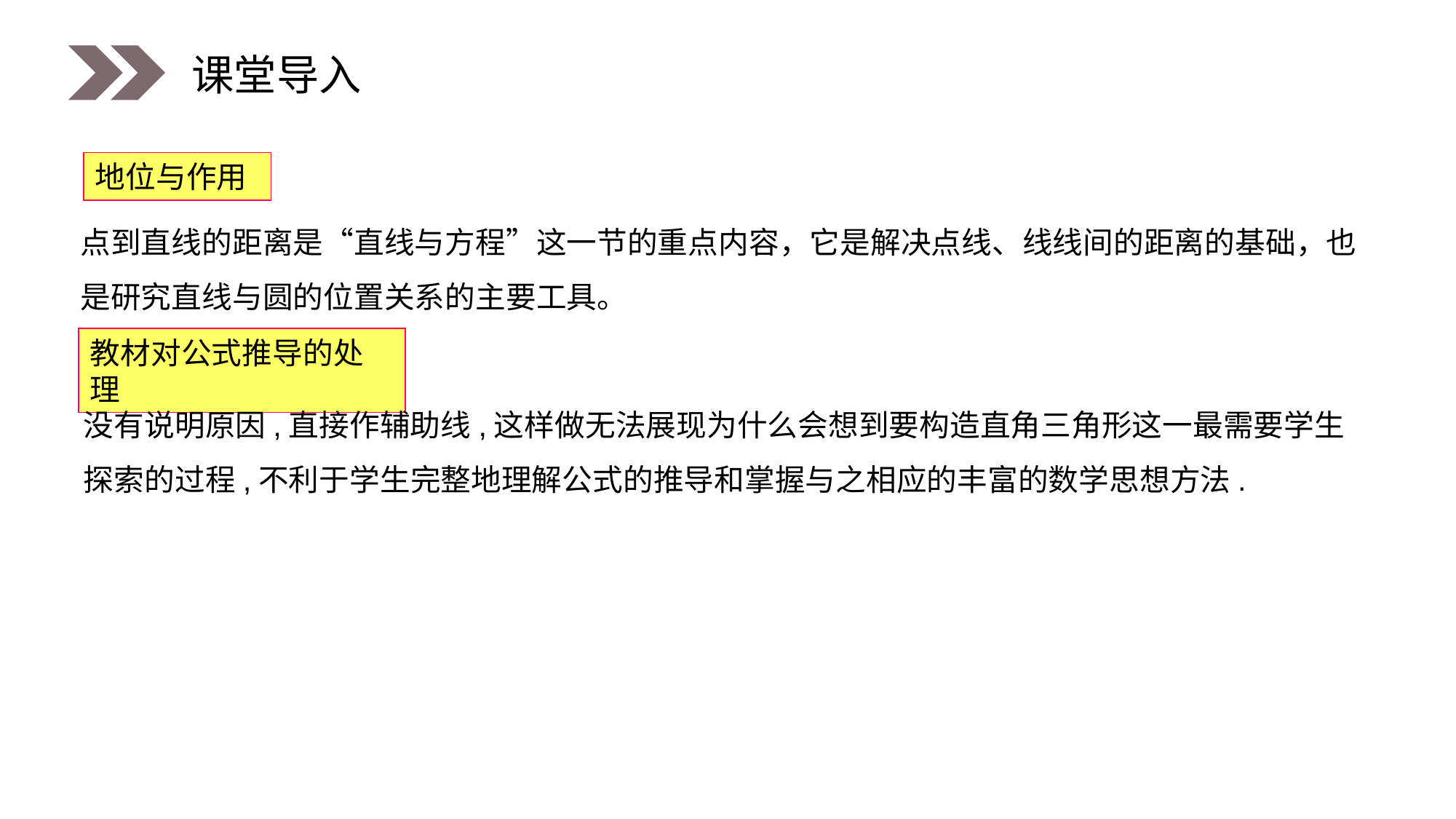

课堂导入
地位与作用
点到直线的距离是“直线与方程”这一节的重点内容，它是解决点线、线线间的距离的基础，也是研究直线与圆的位置关系的主要工具。
教材对公式推导的处理
没有说明原因,直接作辅助线,这样做无法展现为什么会想到要构造直角三角形这一最需要学生探索的过程,不利于学生完整地理解公式的推导和掌握与之相应的丰富的数学思想方法.
返回